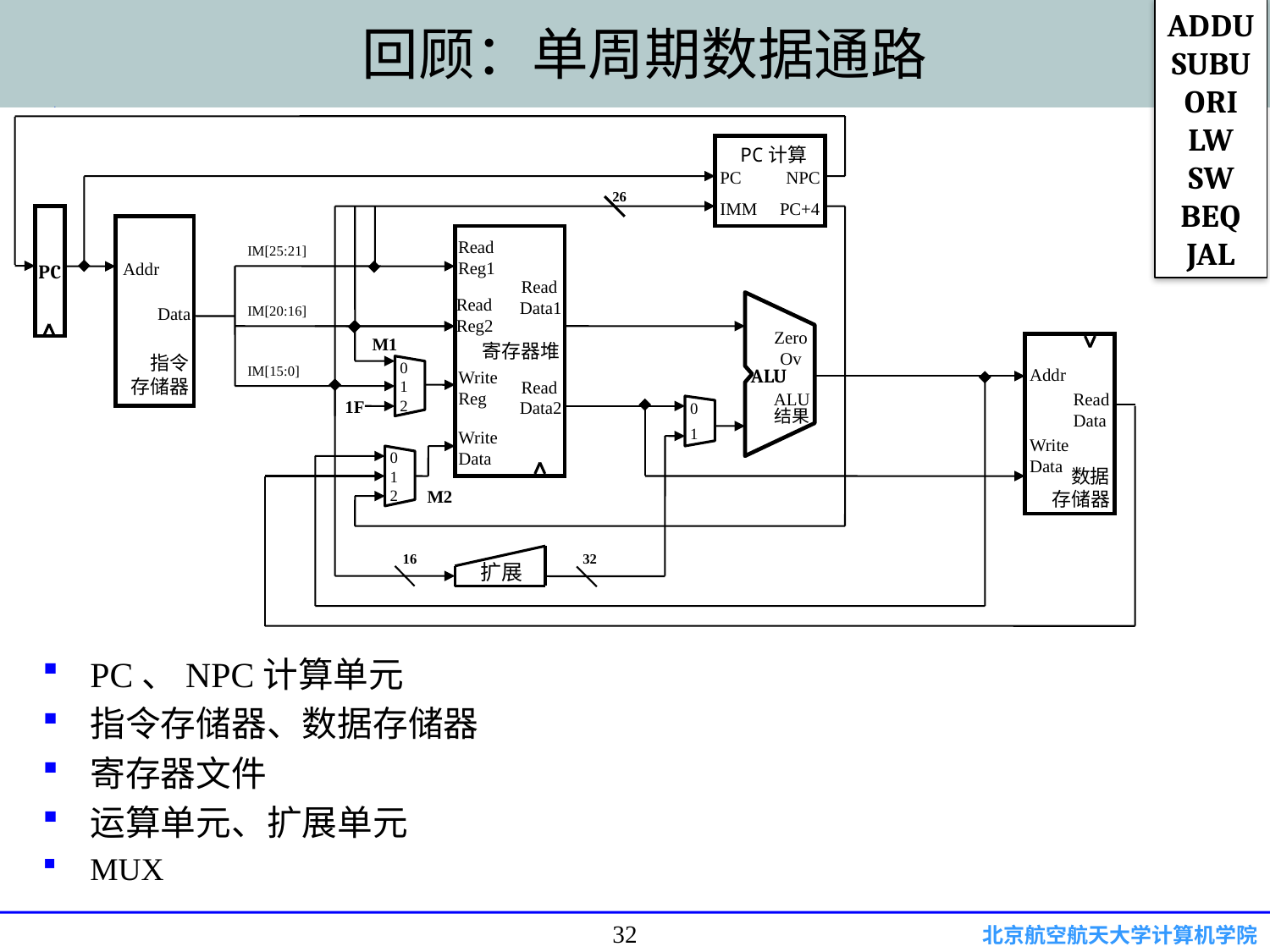

ADDU
SUBU
ORI
LW
SW
BEQ
JAL
# 回顾：单周期数据通路

PC计算
PC

IMM
NPC

PC+4

26

PC

指令
存储器
寄存器堆
Read
Reg1
Read
Data1
Read
Reg2
Write
Reg
Read
Data2
Write
Data
IM[25:21]
Addr

Zero
Ov

ALU
ALU
结果
IM[20:16]
Data

数据
存储器
Addr
ReadData
Write
Data
M1
0
1
2
IM[15:0]

0

1

1F

0
1
2

M2

扩展
16
32

PC、NPC计算单元
指令存储器、数据存储器
寄存器文件
运算单元、扩展单元
MUX

32